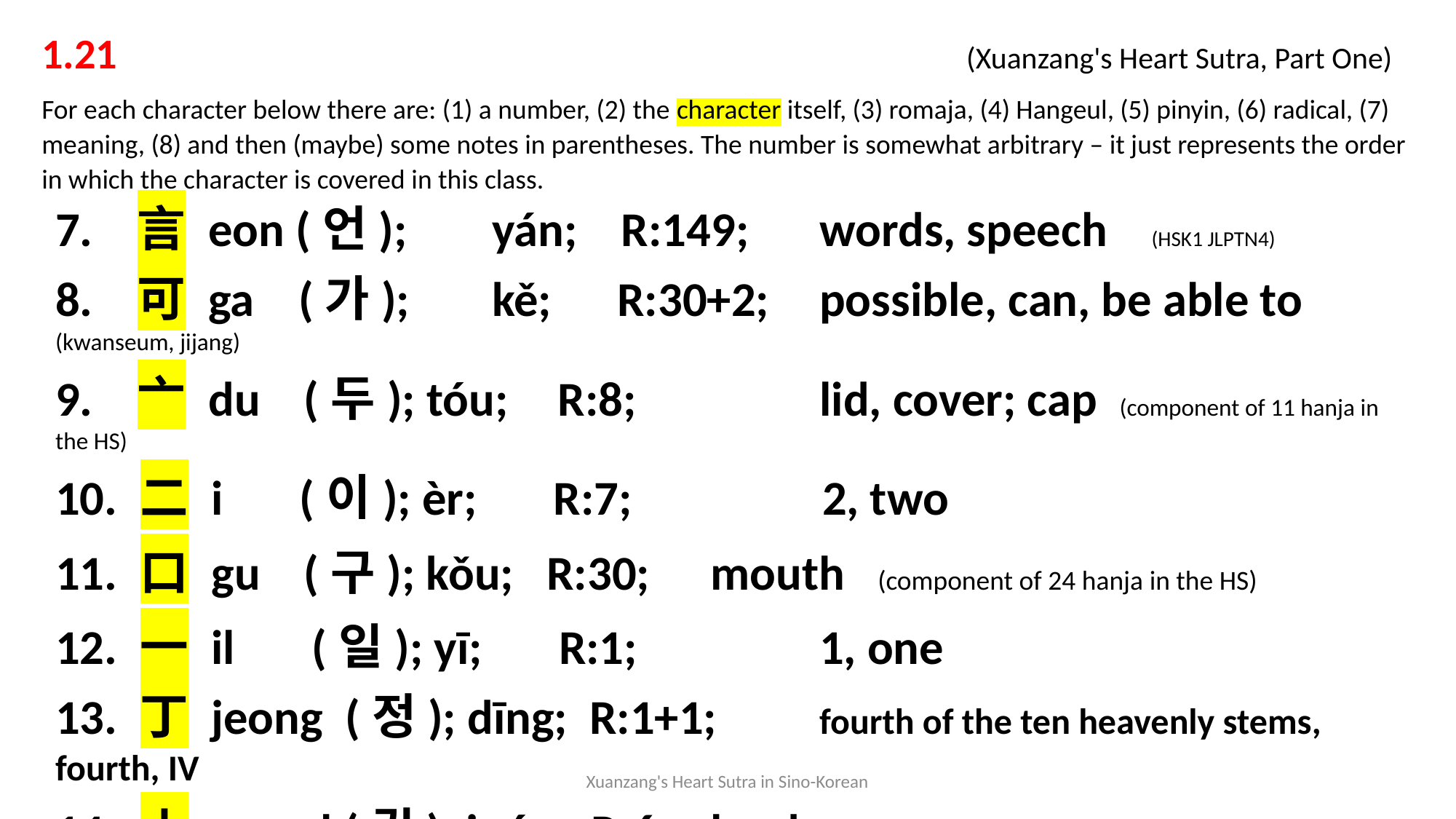

1.21  			  			                            (Xuanzang's Heart Sutra, Part One)
For each character below there are: (1) a number, (2) the character itself, (3) romaja, (4) Hangeul, (5) pinyin, (6) radical, (7) meaning, (8) and then (maybe) some notes in parentheses. The number is somewhat arbitrary – it just represents the order in which the character is covered in this class.
7.   言 eon (언);	yán;       R:149; 	words, speech     (HSK1 JLPTN4)
8.   可 ga    (가);	kě;      R:30+2; 	possible, can, be able to (kwanseum, jijang)
9.   亠 du    (두); tóu;      R:8;       	lid, cover; cap  (component of 11 hanja in the HS)
10. 二 i       (이); èr;       R:7;         	 2, two
11. 口 gu    (구); kǒu;   R:30;   	mouth   (component of 24 hanja in the HS)
12. 一 il       (일); yī;       R:1;        	1, one
13. 丁 jeong  (정); dīng;  R:1+1; 	fourth of the ten heavenly stems, fourth, IV
14. 亅 gweol (궐); jué;            R:6;   	hook
Xuanzang's Heart Sutra in Sino-Korean